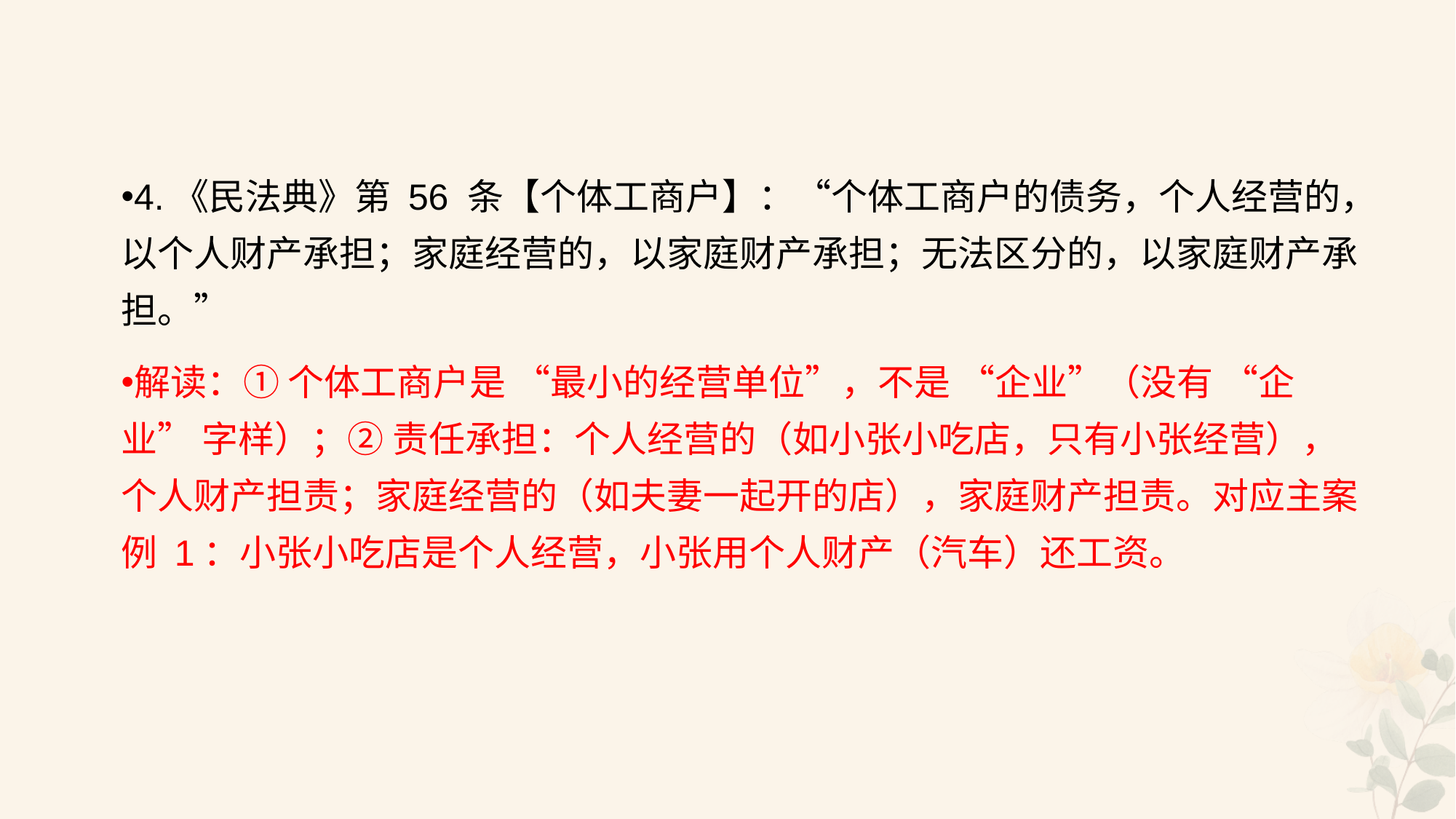

#
4.《民法典》第 56 条【个体工商户】：“个体工商户的债务，个人经营的，以个人财产承担；家庭经营的，以家庭财产承担；无法区分的，以家庭财产承担。”
解读：① 个体工商户是 “最小的经营单位”，不是 “企业”（没有 “企业” 字样）；② 责任承担：个人经营的（如小张小吃店，只有小张经营），个人财产担责；家庭经营的（如夫妻一起开的店），家庭财产担责。对应主案例 1：小张小吃店是个人经营，小张用个人财产（汽车）还工资。